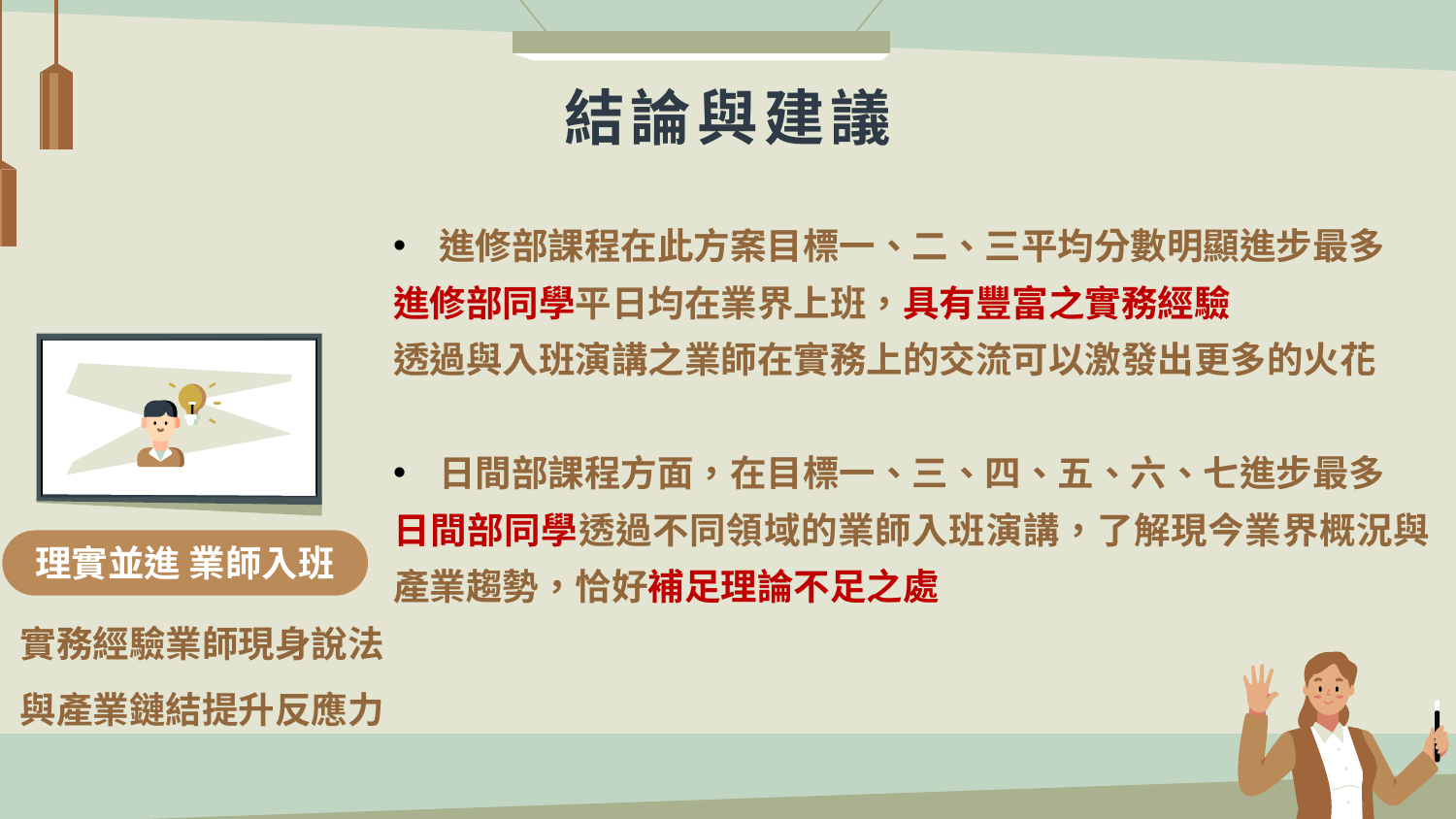

# 結論與建議
進修部課程在此方案目標一、二、三平均分數明顯進步最多
進修部同學平日均在業界上班，具有豐富之實務經驗
透過與入班演講之業師在實務上的交流可以激發出更多的火花

日間部課程方面，在目標一、三、四、五、六、七進步最多
日間部同學透過不同領域的業師入班演講，了解現今業界概況與產業趨勢，恰好補足理論不足之處

理實並進 業師入班
實務經驗業師現身說法
與產業鏈結提升反應力